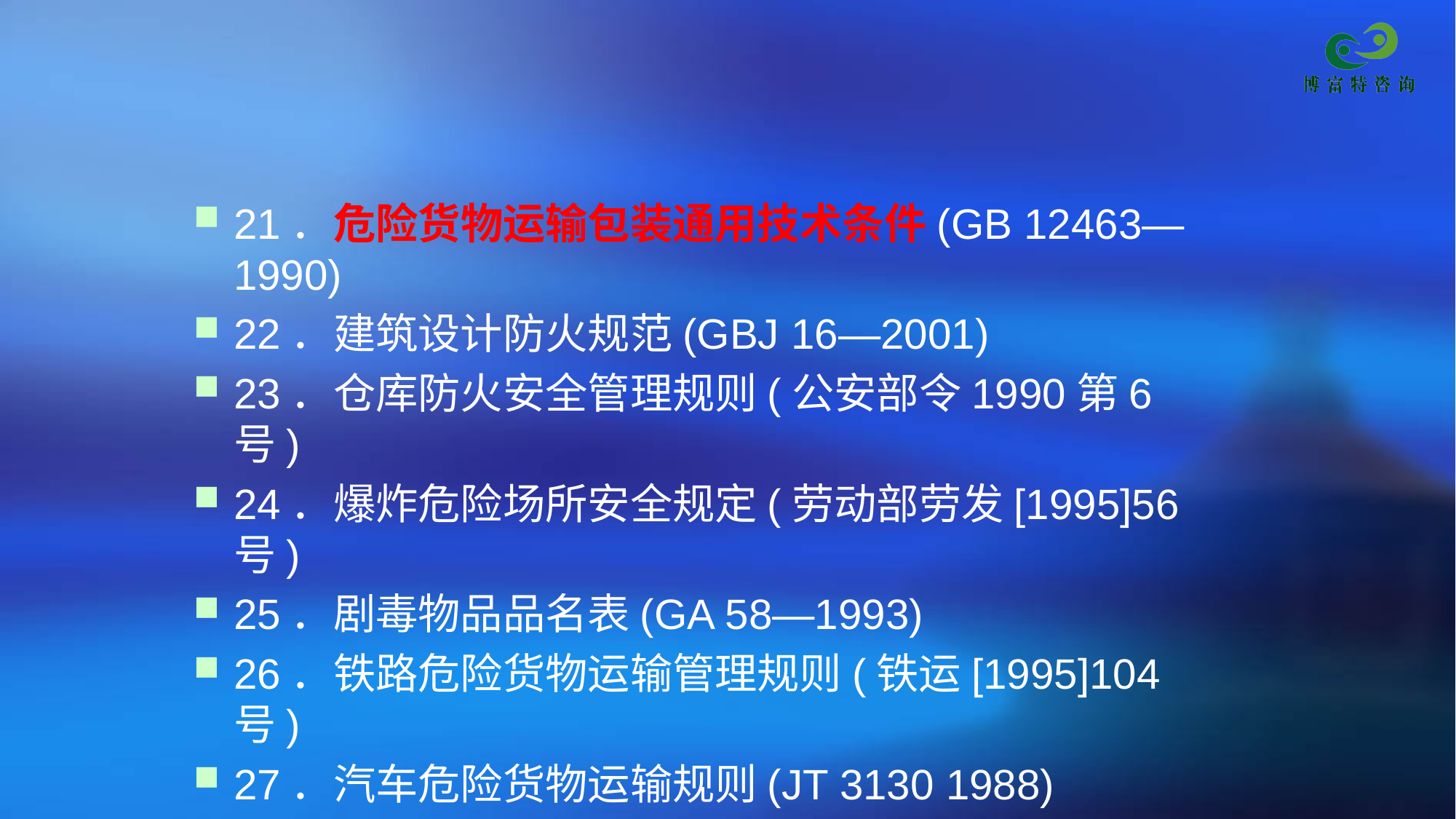

#
21．危险货物运输包装通用技术条件(GB 12463—1990)
22．建筑设计防火规范(GBJ 16—2001)
23．仓库防火安全管理规则(公安部令1990第6号)
24．爆炸危险场所安全规定(劳动部劳发[1995]56号)
25．剧毒物品品名表(GA 58—1993)
26．铁路危险货物运输管理规则(铁运[1995]104号)
27．汽车危险货物运输规则(JT 3130 1988)
 28．水路危险货物运输规则(1996年12月1日实施)